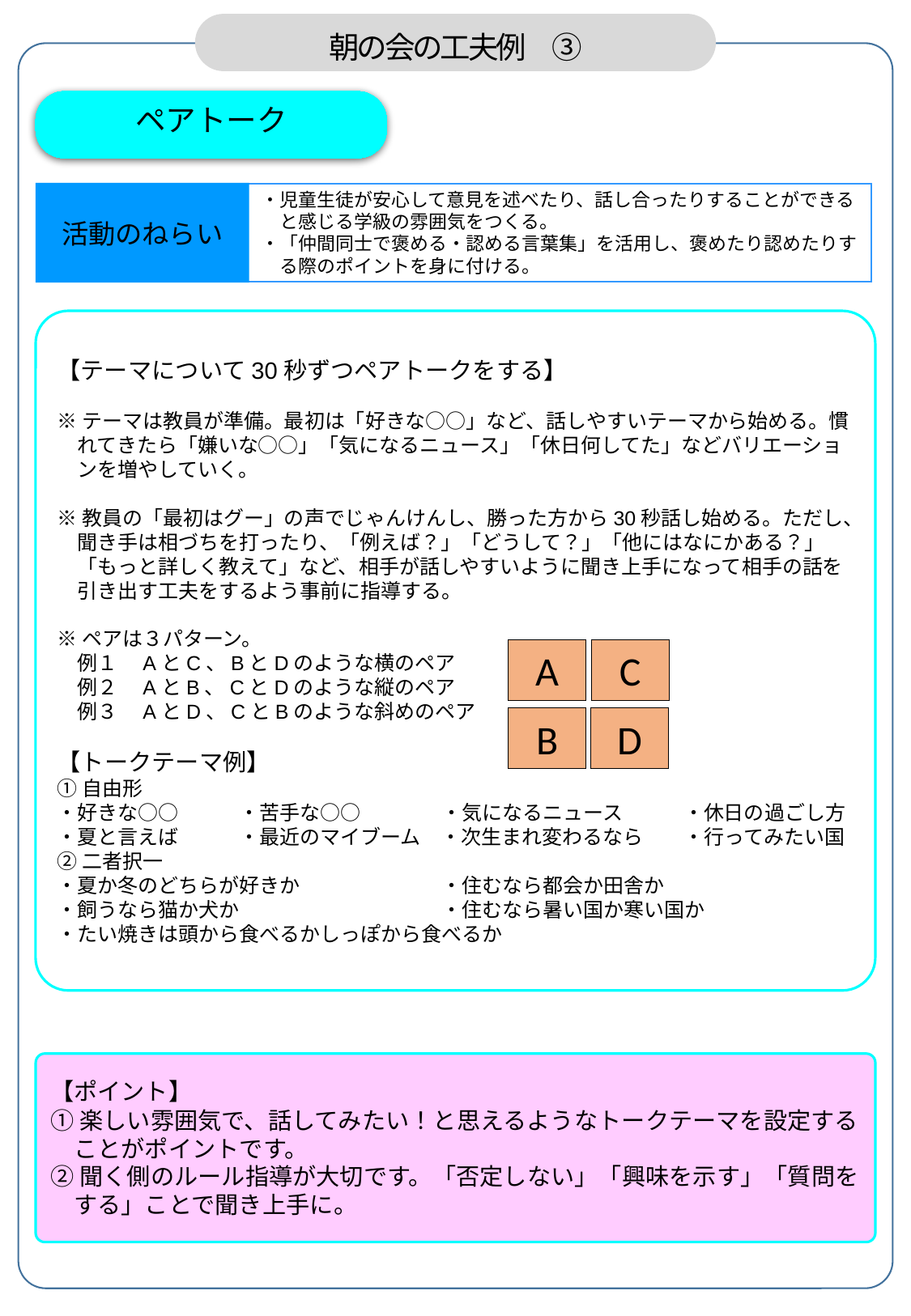

朝の会の工夫例　③

ペアトーク
活動のねらい
・児童生徒が安心して意見を述べたり、話し合ったりすることができる
　と感じる学級の雰囲気をつくる。
・「仲間同士で褒める・認める言葉集」を活用し、褒めたり認めたりす
　る際のポイントを身に付ける。

【テーマについて30秒ずつペアトークをする】

※テーマは教員が準備。最初は「好きな○○」など、話しやすいテーマから始める。慣
　れてきたら「嫌いな○○」「気になるニュース」「休日何してた」などバリエーショ
　ンを増やしていく。

※教員の「最初はグー」の声でじゃんけんし、勝った方から30秒話し始める。ただし、
　聞き手は相づちを打ったり、「例えば？」「どうして？」「他にはなにかある？」
　「もっと詳しく教えて」など、相手が話しやすいように聞き上手になって相手の話を
　引き出す工夫をするよう事前に指導する。

※ペアは３パターン。
　例１　AとC、BとDのような横のペア
　例２　AとB、CとDのような縦のペア
　例３　AとD、CとBのような斜めのペア

【トークテーマ例】
①自由形
・好きな○○　　　・苦手な○○　　　　・気になるニュース　　　・休日の過ごし方
・夏と言えば　　　・最近のマイブーム　・次生まれ変わるなら　　・行ってみたい国
②二者択一
・夏か冬のどちらが好きか　　　　　　　・住むなら都会か田舎か
・飼うなら猫か犬か　　　　　　　　　　・住むなら暑い国か寒い国か
・たい焼きは頭から食べるかしっぽから食べるか
A
C
D
B
【ポイント】
①楽しい雰囲気で、話してみたい！と思えるようなトークテーマを設定する
　ことがポイントです。
②聞く側のルール指導が大切です。「否定しない」「興味を示す」「質問を
　する」ことで聞き上手に。